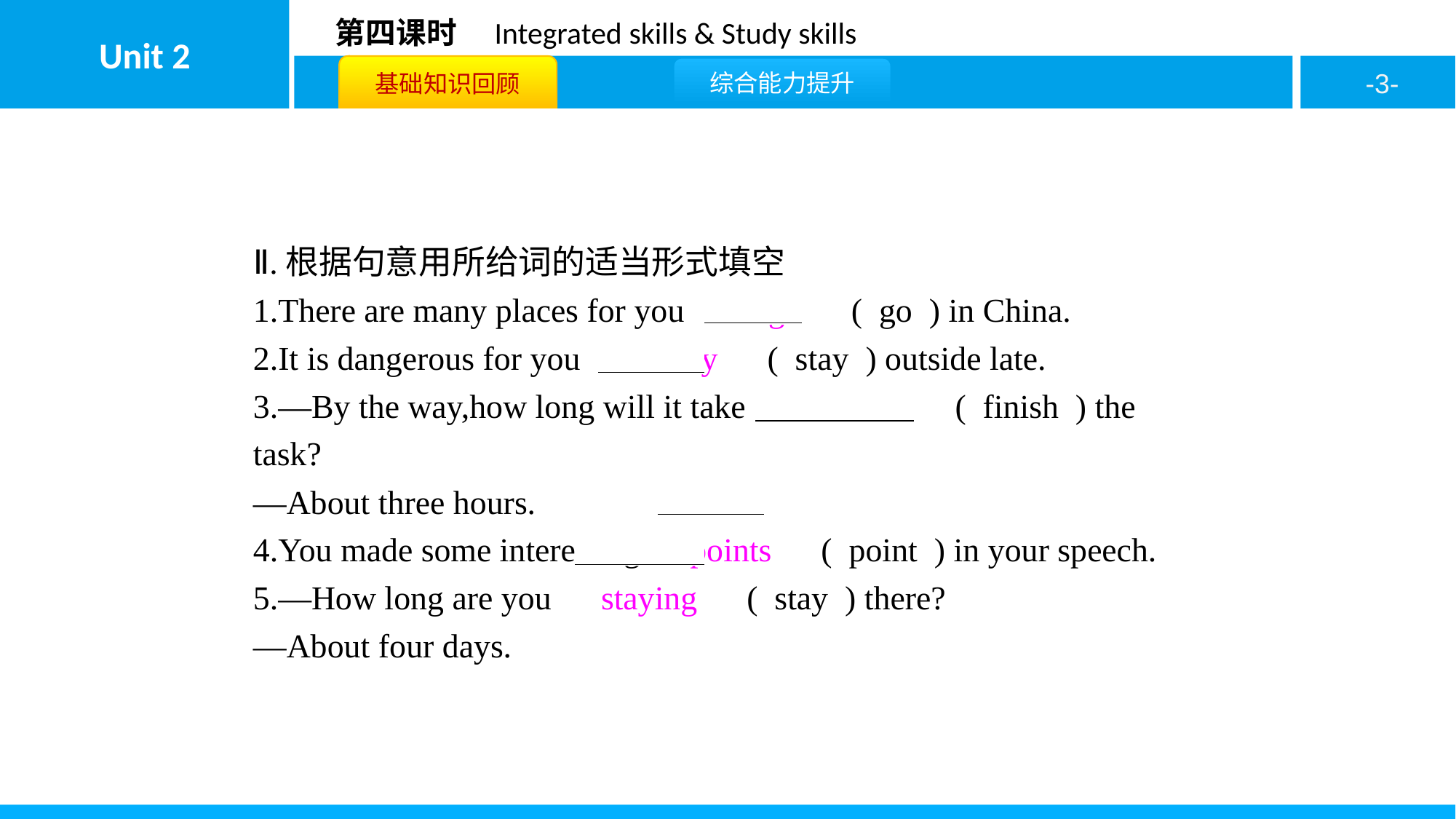

Ⅱ.根据句意用所给词的适当形式填空
1.There are many places for you　to go　(  go  ) in China.
2.It is dangerous for you　to stay　(  stay  ) outside late.
3.—By the way,how long will it take　to finish　(  finish  ) the task?
—About three hours.
4.You made some interesting　points　(  point  ) in your speech.
5.—How long are you　staying　(  stay  ) there?
—About four days.